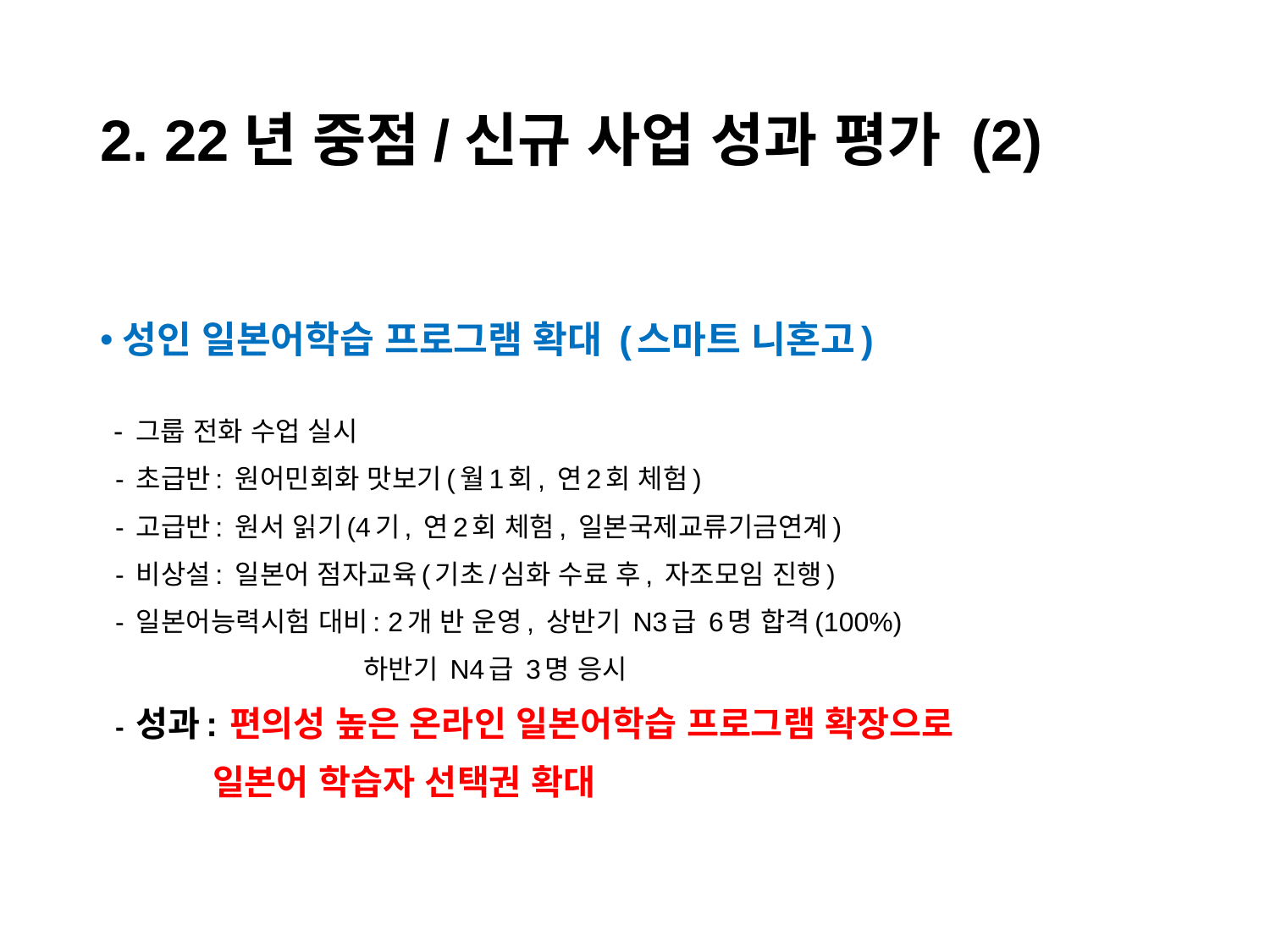

# 2. 22년 중점/신규 사업 성과 평가 (2)
성인 일본어학습 프로그램 확대 (스마트 니혼고)

  - 그룹 전화 수업 실시
  - 초급반: 원어민회화 맛보기(월1회, 연2회 체험)
  - 고급반: 원서 읽기(4기, 연2회 체험, 일본국제교류기금연계)
  - 비상설: 일본어 점자교육(기초/심화 수료 후, 자조모임 진행)
  - 일본어능력시험 대비: 2개 반 운영, 상반기 N3급 6명 합격(100%)
                                  하반기 N4급 3명 응시
  - 성과: 편의성 높은 온라인 일본어학습 프로그램 확장으로
           일본어 학습자 선택권 확대